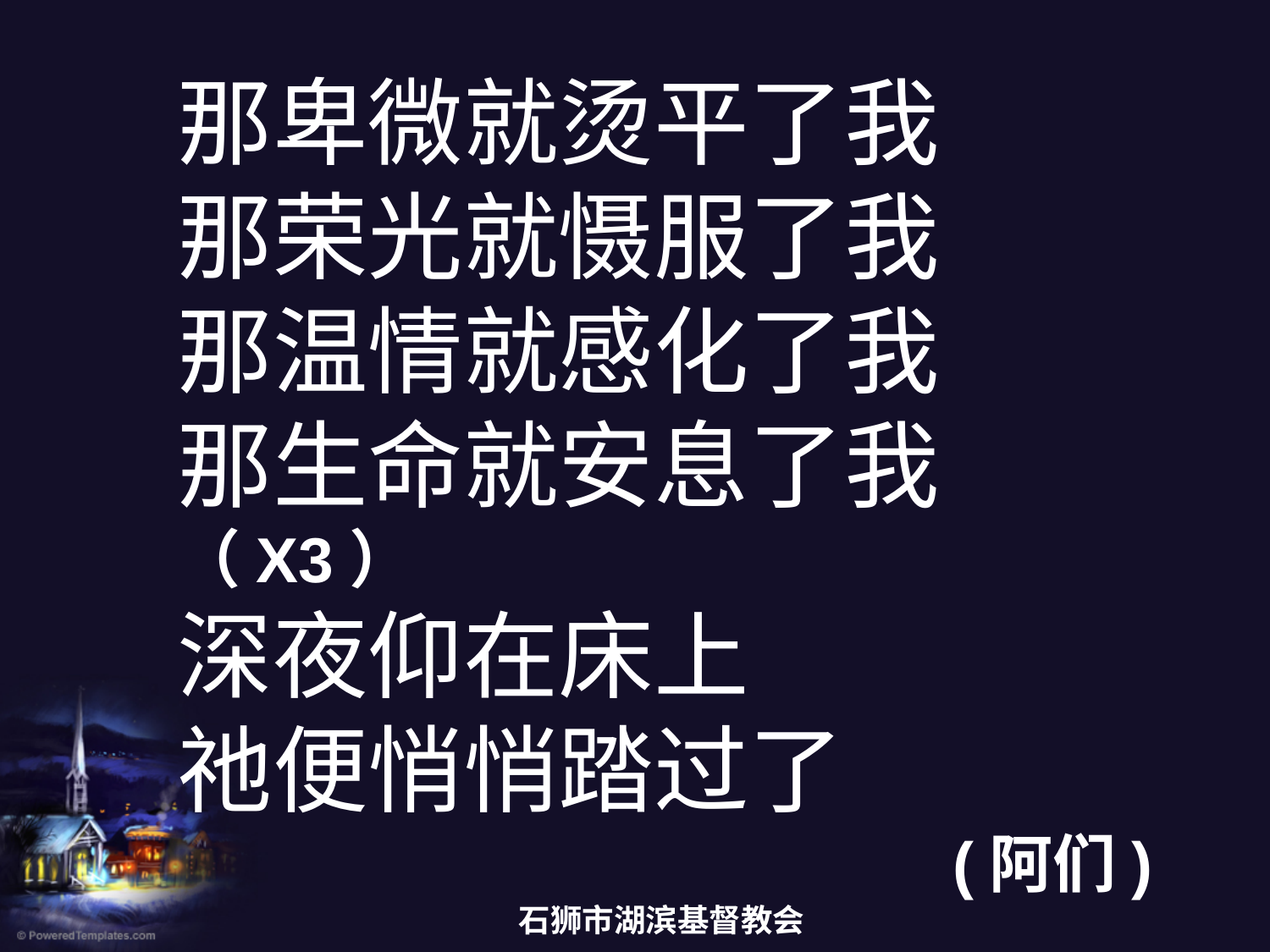

那卑微就烫平了我
那荣光就慑服了我
那温情就感化了我
那生命就安息了我（X3）
深夜仰在床上
祂便悄悄踏过了
(阿们)
石狮市湖滨基督教会